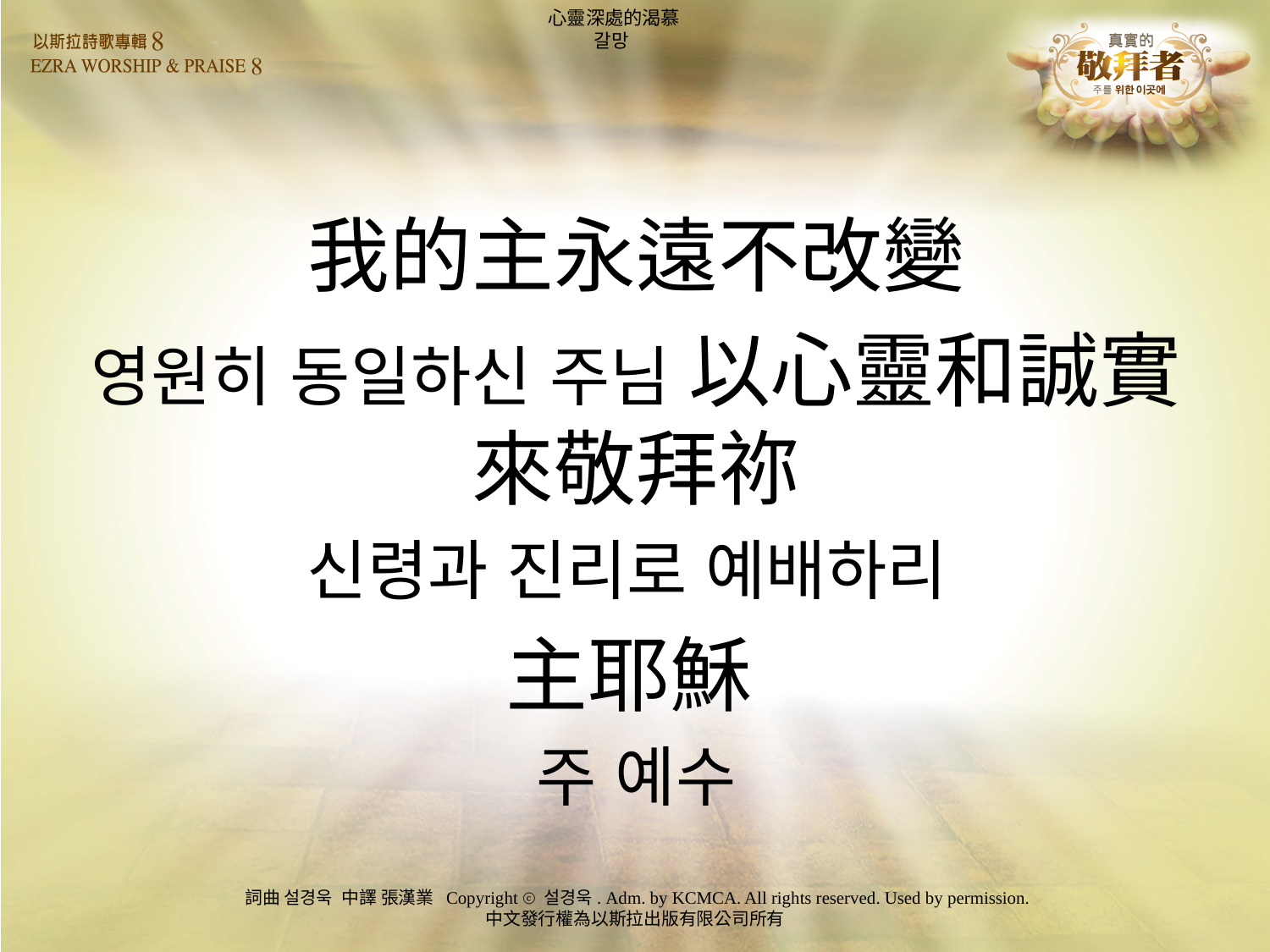

# 心靈深處的渴慕 갈망
我的主永遠不改變
영원히 동일하신 주님 以心靈和誠實來敬拜祢
신령과 진리로 예배하리
主耶穌
주 예수
詞曲 설경욱  中譯 張漢業  Copyright ⓒ 설경욱. Adm. by KCMCA. All rights reserved. Used by permission.
中文發行權為以斯拉出版有限公司所有